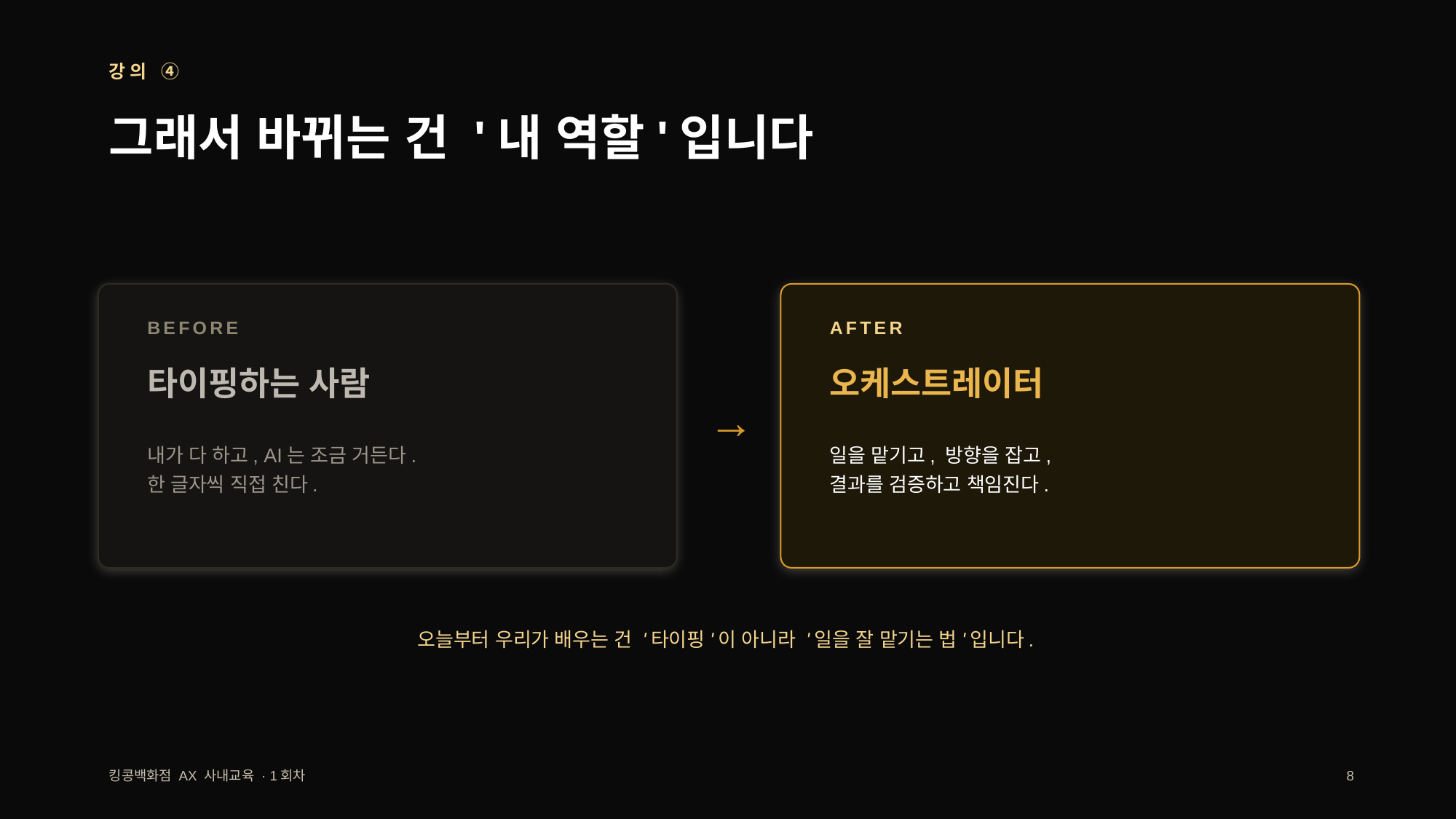

강의 ④
그래서 바뀌는 건 '내 역할'입니다

BEFORE
AFTER
타이핑하는 사람
오케스트레이터
→
내가 다 하고, AI는 조금 거든다.
한 글자씩 직접 친다.
일을 맡기고, 방향을 잡고,
결과를 검증하고 책임진다.
오늘부터 우리가 배우는 건 '타이핑'이 아니라 '일을 잘 맡기는 법'입니다.
킹콩백화점 AX 사내교육 · 1회차
8